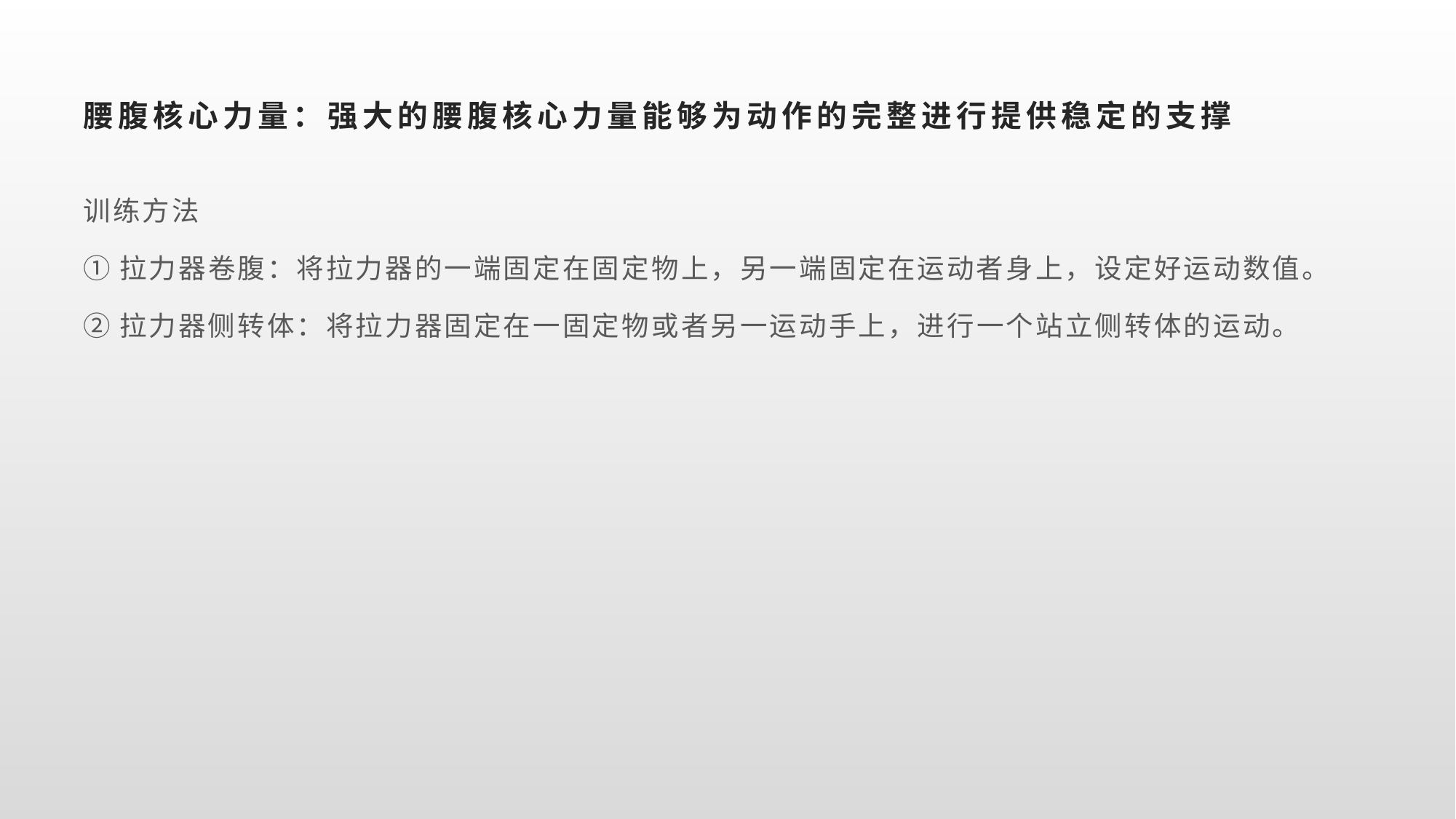

# 腰腹核心力量：强大的腰腹核心力量能够为动作的完整进行提供稳定的支撑
训练方法
①拉力器卷腹：将拉力器的一端固定在固定物上，另一端固定在运动者身上，设定好运动数值。
②拉力器侧转体：将拉力器固定在一固定物或者另一运动手上，进行一个站立侧转体的运动。